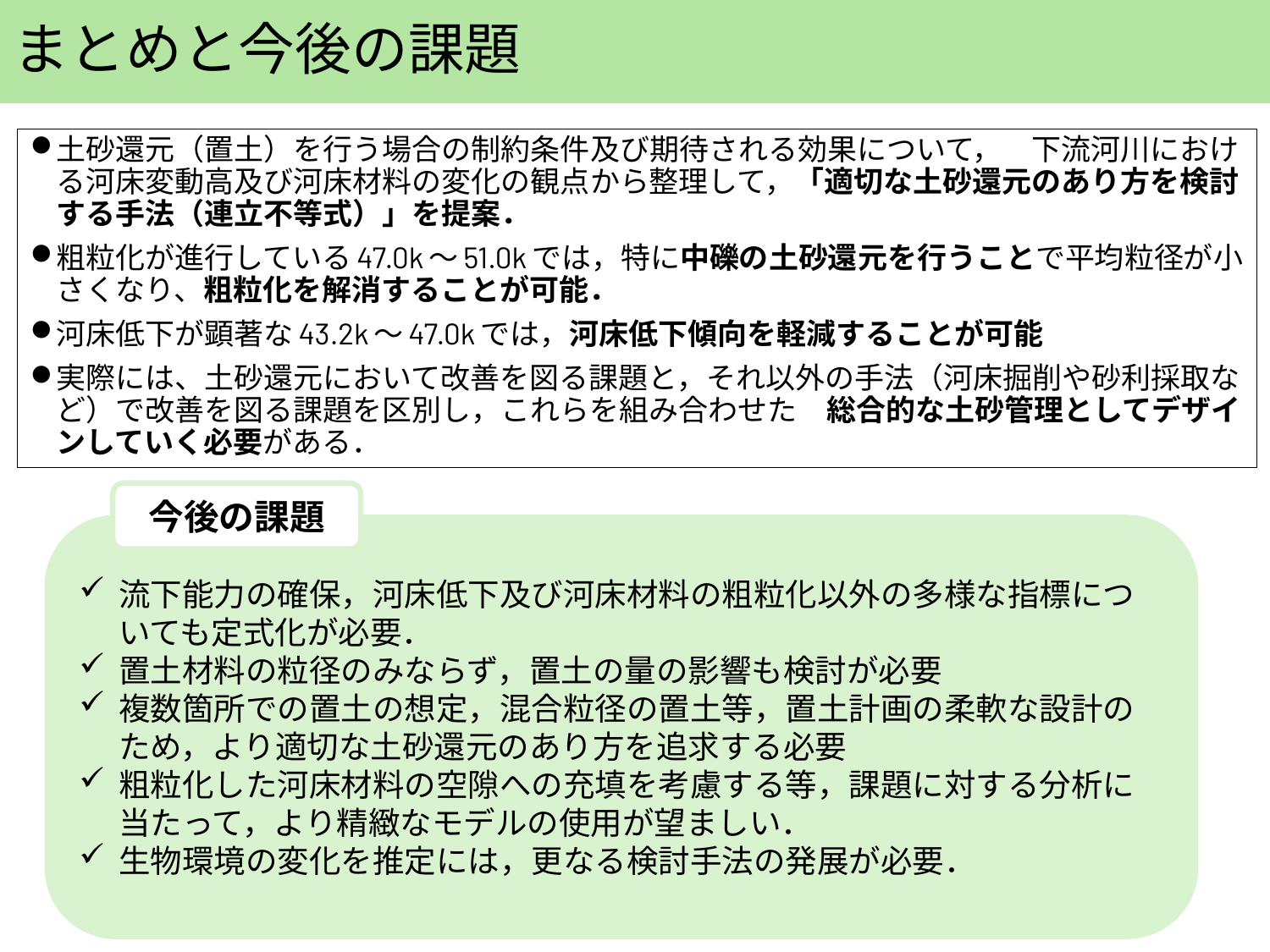

# まとめと今後の課題
土砂還元（置土）を行う場合の制約条件及び期待される効果について，　下流河川における河床変動高及び河床材料の変化の観点から整理して，「適切な土砂還元のあり方を検討する手法（連立不等式）」を提案．
粗粒化が進行している47.0k～51.0kでは，特に中礫の土砂還元を行うことで平均粒径が小さくなり、粗粒化を解消することが可能．
河床低下が顕著な43.2k～47.0kでは，河床低下傾向を軽減することが可能
実際には、土砂還元において改善を図る課題と，それ以外の手法（河床掘削や砂利採取など）で改善を図る課題を区別し，これらを組み合わせた　総合的な土砂管理としてデザインしていく必要がある．
今後の課題
流下能力の確保，河床低下及び河床材料の粗粒化以外の多様な指標についても定式化が必要．
置土材料の粒径のみならず，置土の量の影響も検討が必要
複数箇所での置土の想定，混合粒径の置土等，置土計画の柔軟な設計のため，より適切な土砂還元のあり方を追求する必要
粗粒化した河床材料の空隙への充填を考慮する等，課題に対する分析に当たって，より精緻なモデルの使用が望ましい．
生物環境の変化を推定には，更なる検討手法の発展が必要．